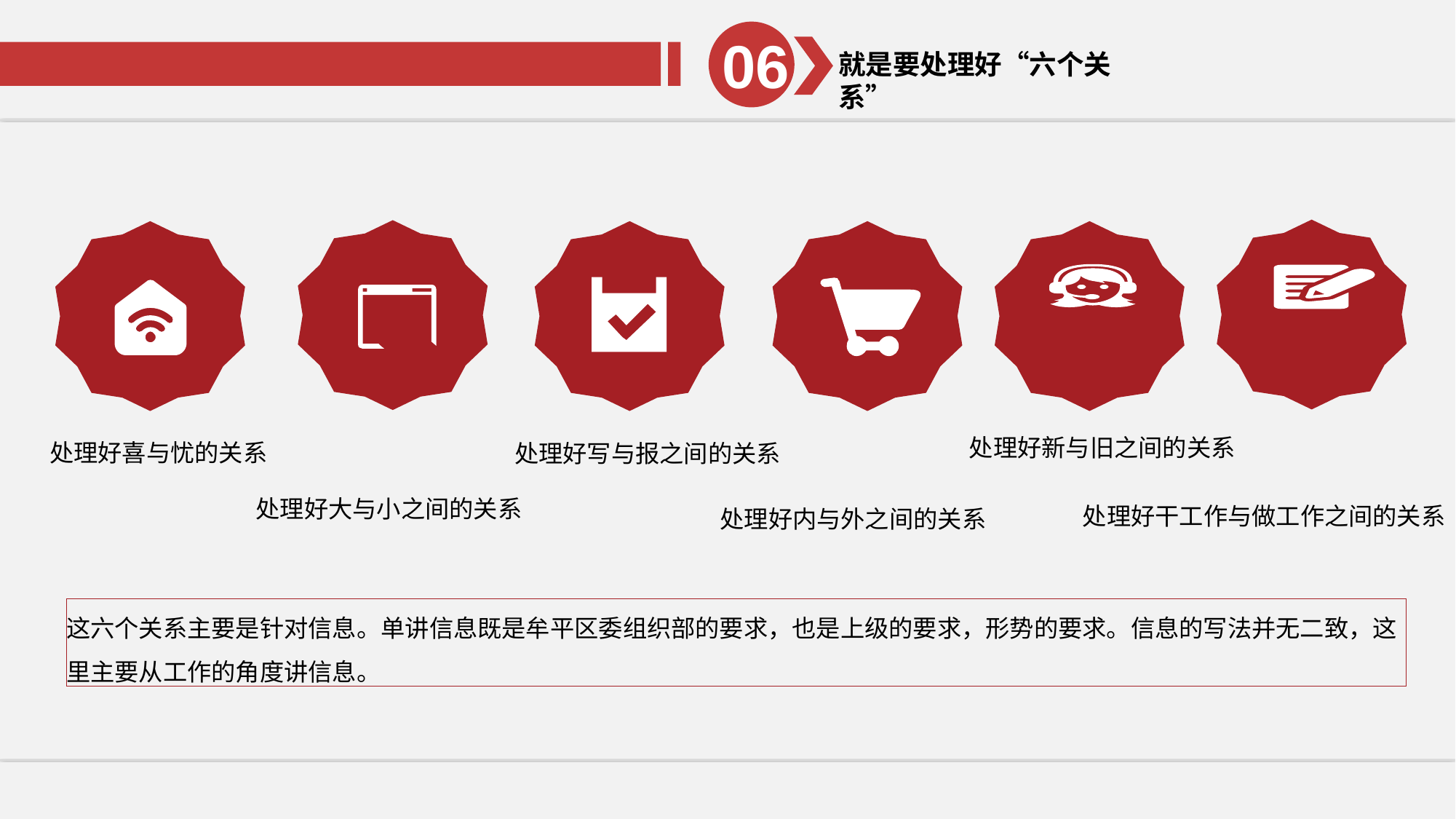

06

就是要处理好“六个关系”

06

就是要处理好“六个关系”

处理好新与旧之间的关系
处理好喜与忧的关系
处理好写与报之间的关系
处理好大与小之间的关系
处理好干工作与做工作之间的关系
处理好内与外之间的关系
这六个关系主要是针对信息。单讲信息既是牟平区委组织部的要求，也是上级的要求，形势的要求。信息的写法并无二致，这里主要从工作的角度讲信息。